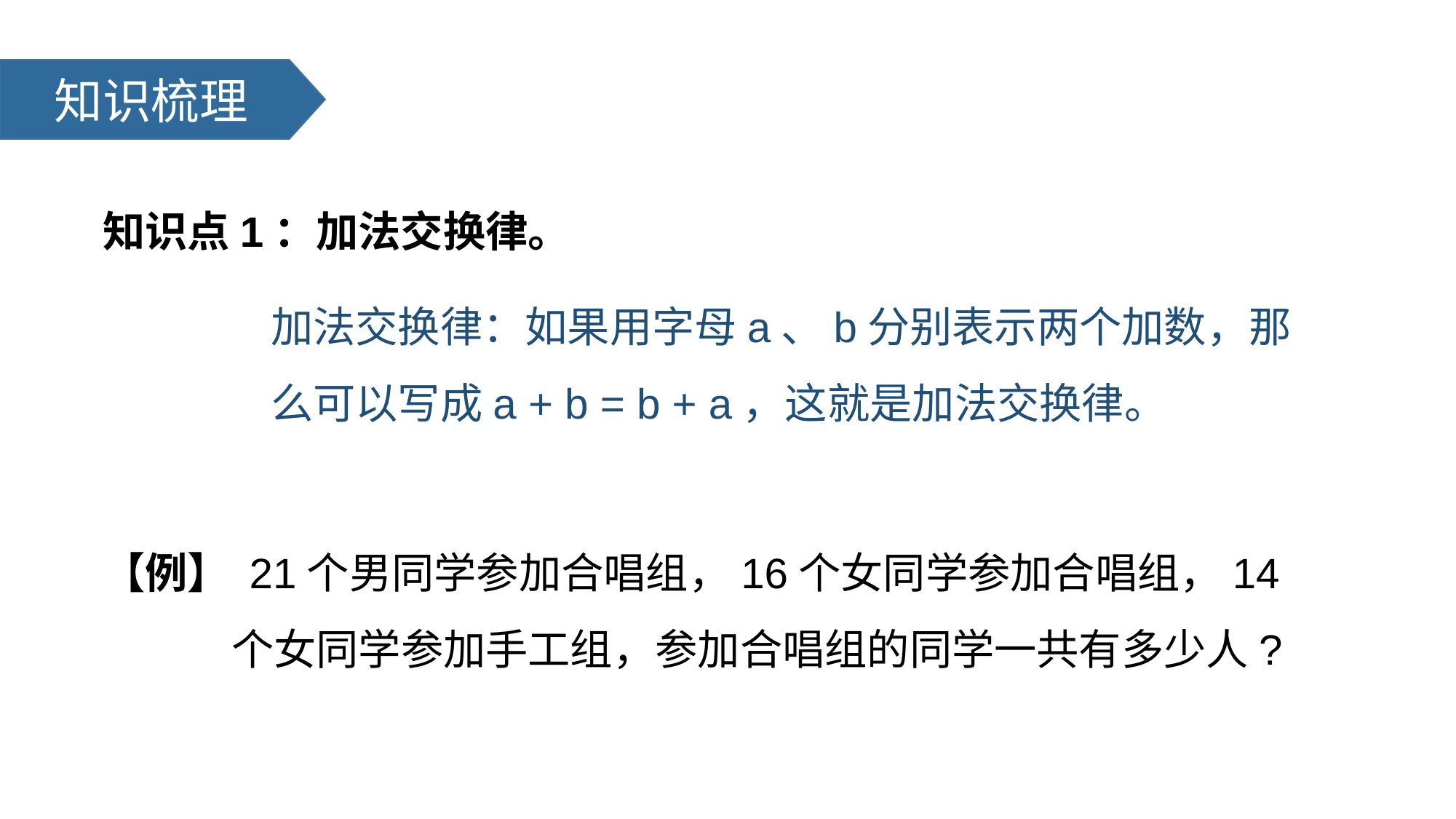

知识梳理
知识点1：加法交换律。
加法交换律：如果用字母a、b分别表示两个加数，那么可以写成a + b = b + a，这就是加法交换律。
【例】 21个男同学参加合唱组，16个女同学参加合唱组，14个女同学参加手工组，参加合唱组的同学一共有多少人?